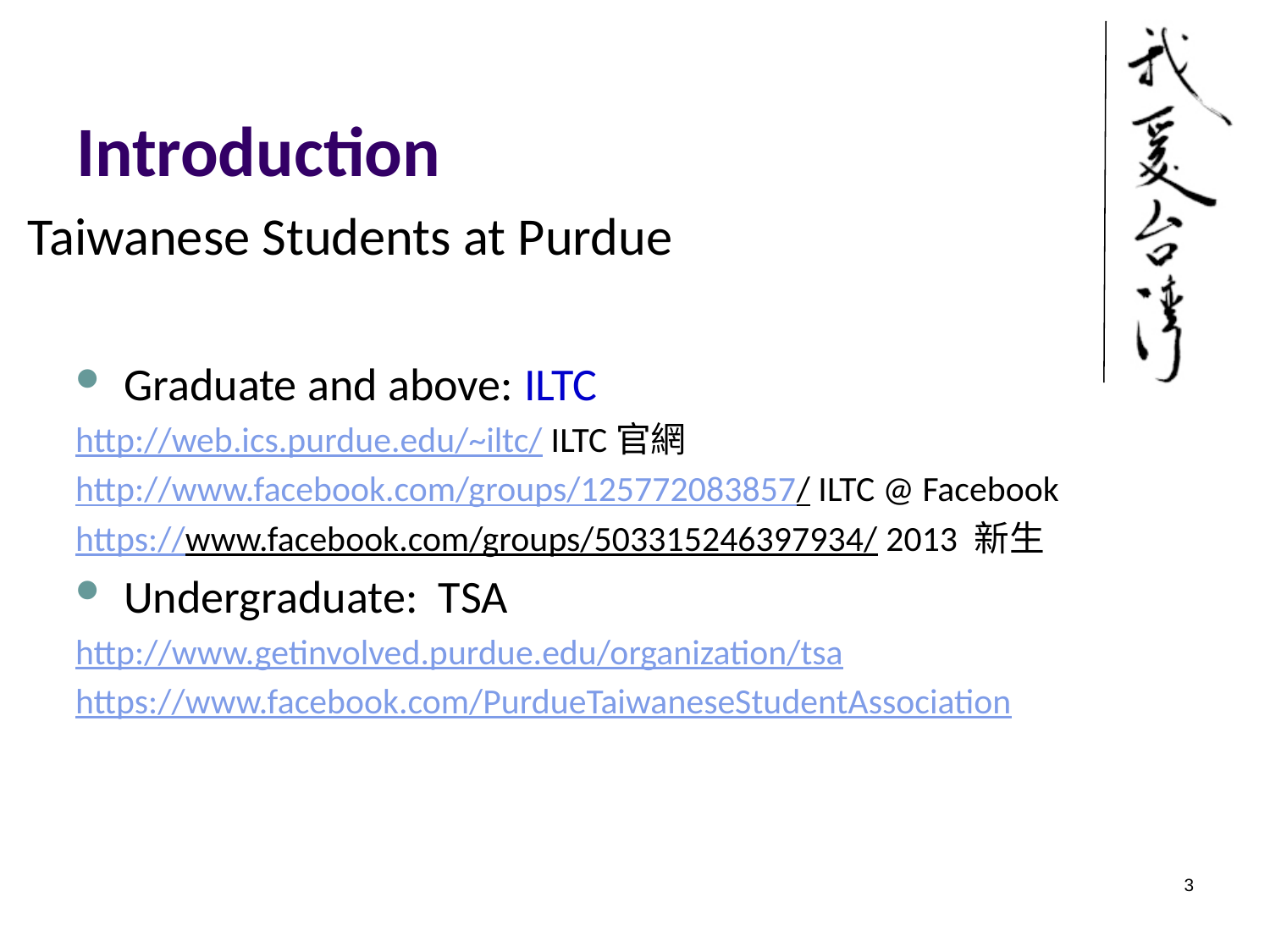

# Introduction
Taiwanese Students at Purdue

Graduate and above: ILTC
http://web.ics.purdue.edu/~iltc/ ILTC官網
http://www.facebook.com/groups/125772083857/ ILTC @ Facebook
https://www.facebook.com/groups/503315246397934/ 2013 新生
Undergraduate:  TSA
http://www.getinvolved.purdue.edu/organization/tsa
https://www.facebook.com/PurdueTaiwaneseStudentAssociation
3